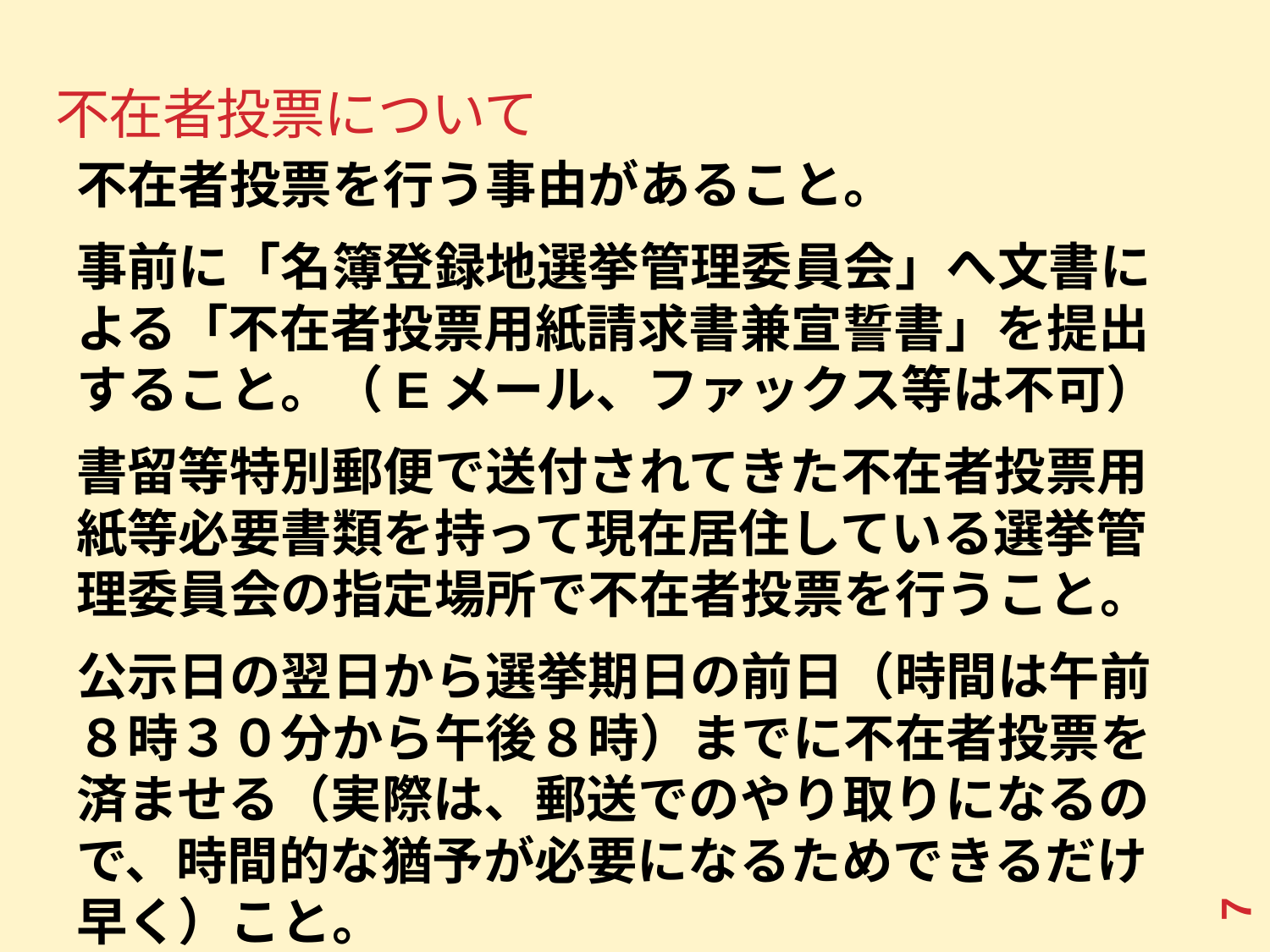

# 不在者投票について
不在者投票を行う事由があること。
事前に「名簿登録地選挙管理委員会」へ文書による「不在者投票用紙請求書兼宣誓書」を提出すること。（Eメール、ファックス等は不可）
書留等特別郵便で送付されてきた不在者投票用紙等必要書類を持って現在居住している選挙管理委員会の指定場所で不在者投票を行うこと。
公示日の翌日から選挙期日の前日（時間は午前８時３０分から午後８時）までに不在者投票を済ませる（実際は、郵送でのやり取りになるので、時間的な猶予が必要になるためできるだけ早く）こと。

7